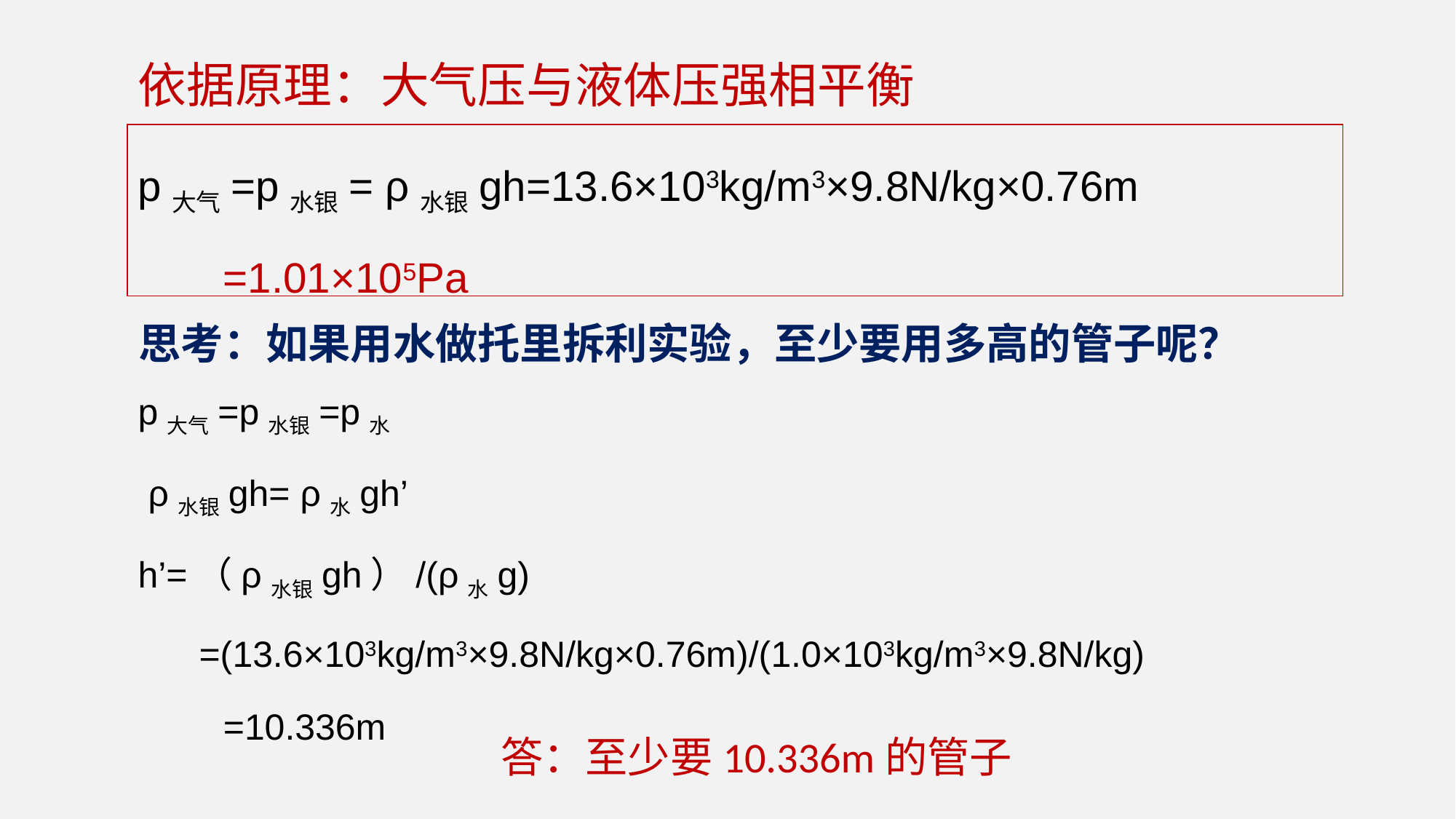

依据原理：大气压与液体压强相平衡
p大气=p水银= ρ水银gh=13.6×103kg/m3×9.8N/kg×0.76m
=1.01×105Pa
思考：如果用水做托里拆利实验，至少要用多高的管子呢？
p大气=p水银=p水
 ρ水银gh= ρ水gh’
h’=（ρ水银gh）/(ρ水g)
      =(13.6×103kg/m3×9.8N/kg×0.76m)/(1.0×103kg/m3×9.8N/kg)
=10.336m
答：至少要10.336m的管子